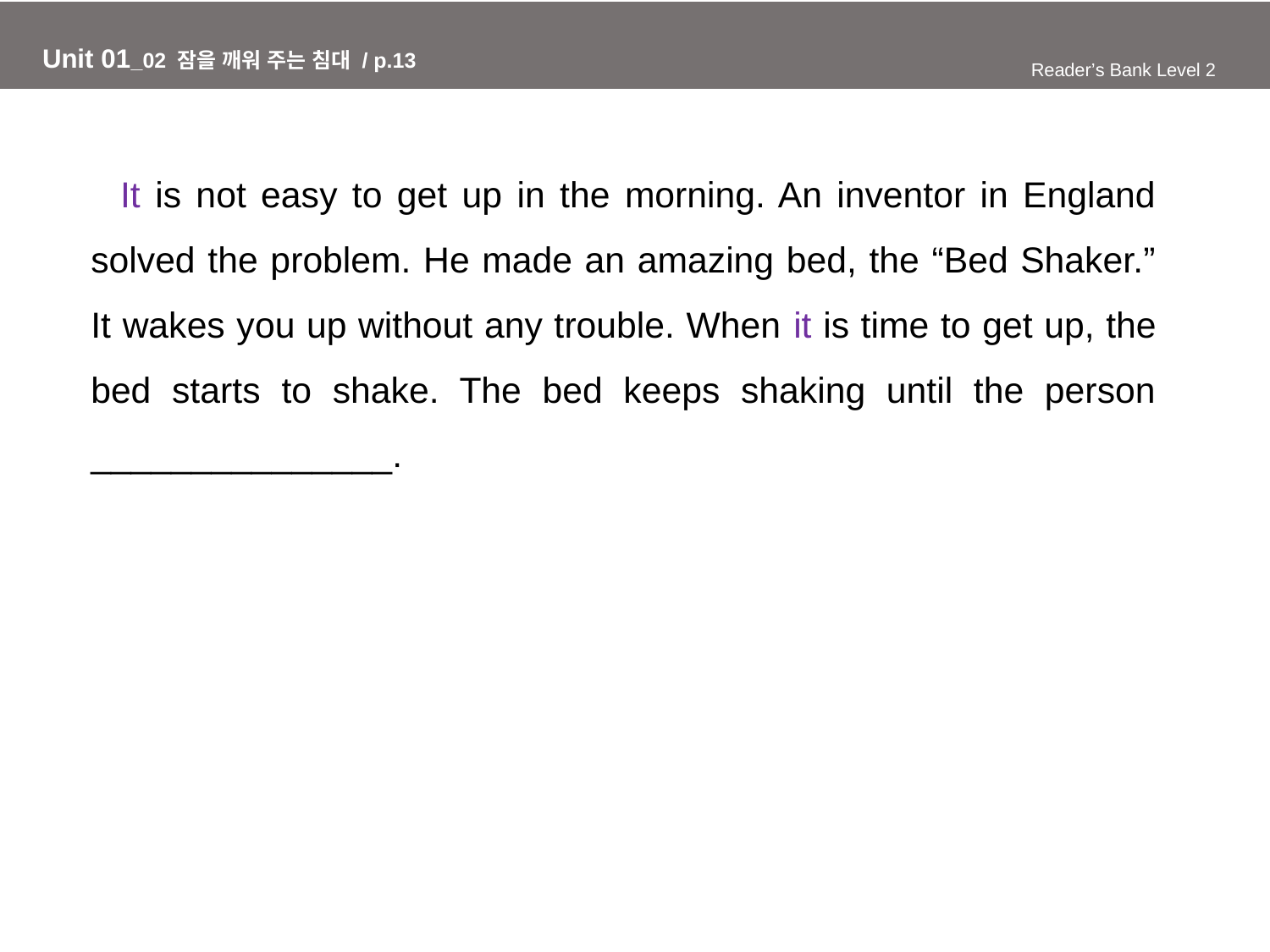

Unit 01_02 잠을 깨워 주는 침대 / p.13
Reader’s Bank Level 2

  It is not easy to get up in the morning. An inventor in England solved the problem. He made an amazing bed, the “Bed Shaker.” It wakes you up without any trouble. When it is time to get up, the bed starts to shake. The bed keeps shaking until the person _______________.
Reader’s Bank Level 1